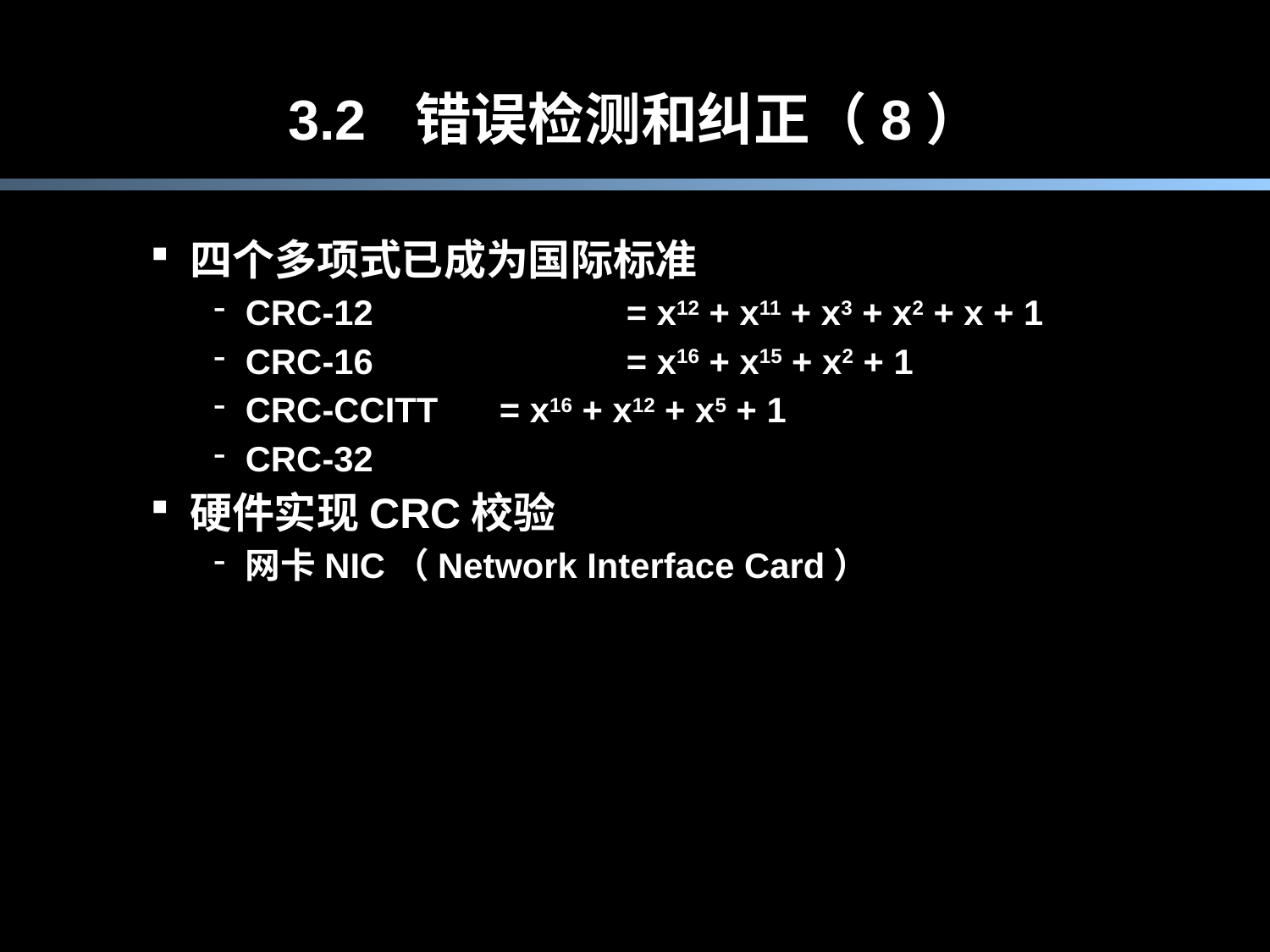

# 3.2	错误检测和纠正（8）
四个多项式已成为国际标准
CRC-12 		= x12 + x11 + x3 + x2 + x + 1
CRC-16 		= x16 + x15 + x2 + 1
CRC-CCITT 	= x16 + x12 + x5 + 1
CRC-32
硬件实现CRC校验
网卡NIC（Network Interface Card）